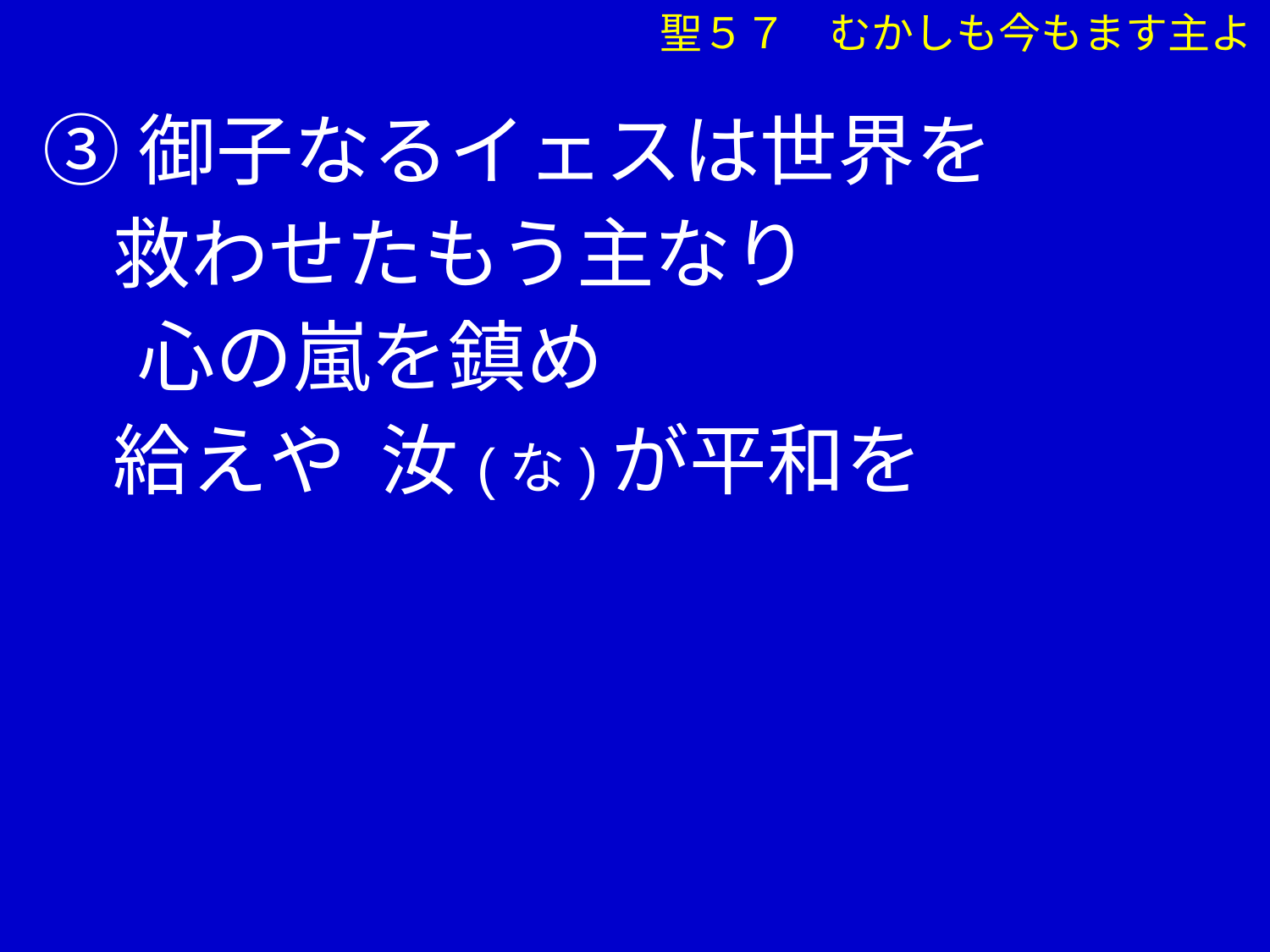

③御子なるイェスは世界を
   救わせたもう主なり
　 心の嵐を鎮め
   給えや  汝(な)が平和を
聖５７　むかしも今もます主よ